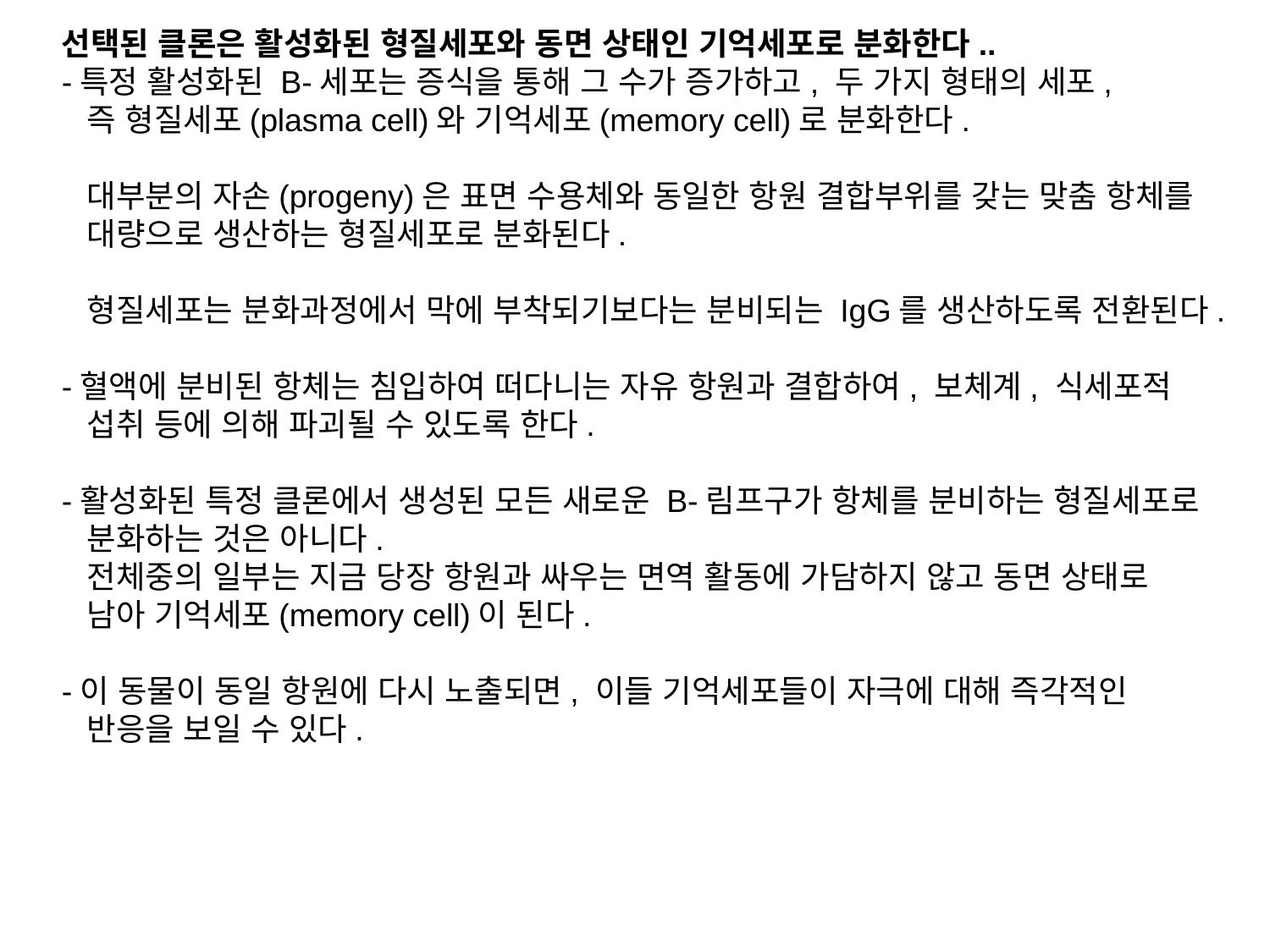

선택된 클론은 활성화된 형질세포와 동면 상태인 기억세포로 분화한다..
-특정 활성화된 B-세포는 증식을 통해 그 수가 증가하고, 두 가지 형태의 세포,
  즉 형질세포(plasma cell)와 기억세포(memory cell)로 분화한다.

  대부분의 자손(progeny)은 표면 수용체와 동일한 항원 결합부위를 갖는 맞춤 항체를
  대량으로 생산하는 형질세포로 분화된다.

  형질세포는 분화과정에서 막에 부착되기보다는 분비되는 IgG를 생산하도록 전환된다.

-혈액에 분비된 항체는 침입하여 떠다니는 자유 항원과 결합하여, 보체계, 식세포적
  섭취 등에 의해 파괴될 수 있도록 한다.

-활성화된 특정 클론에서 생성된 모든 새로운 B-림프구가 항체를 분비하는 형질세포로
  분화하는 것은 아니다.
  전체중의 일부는 지금 당장 항원과 싸우는 면역 활동에 가담하지 않고 동면 상태로
  남아 기억세포(memory cell)이 된다.

-이 동물이 동일 항원에 다시 노출되면, 이들 기억세포들이 자극에 대해 즉각적인
  반응을 보일 수 있다.